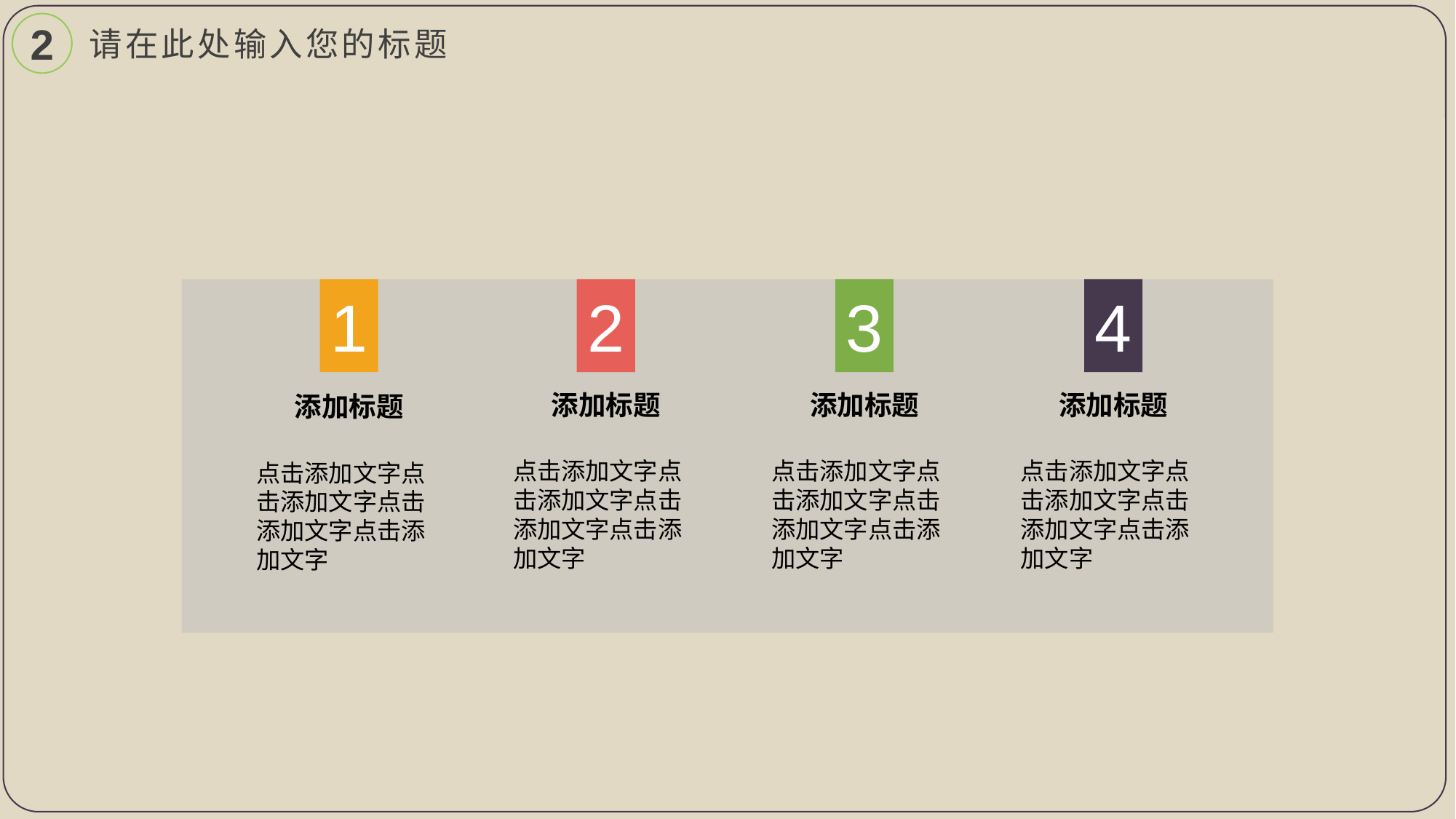

2
请在此处输入您的标题

1
2
3
4
添加标题
添加标题
添加标题
添加标题
点击添加文字点击添加文字点击添加文字点击添加文字
点击添加文字点击添加文字点击添加文字点击添加文字
点击添加文字点击添加文字点击添加文字点击添加文字
点击添加文字点击添加文字点击添加文字点击添加文字